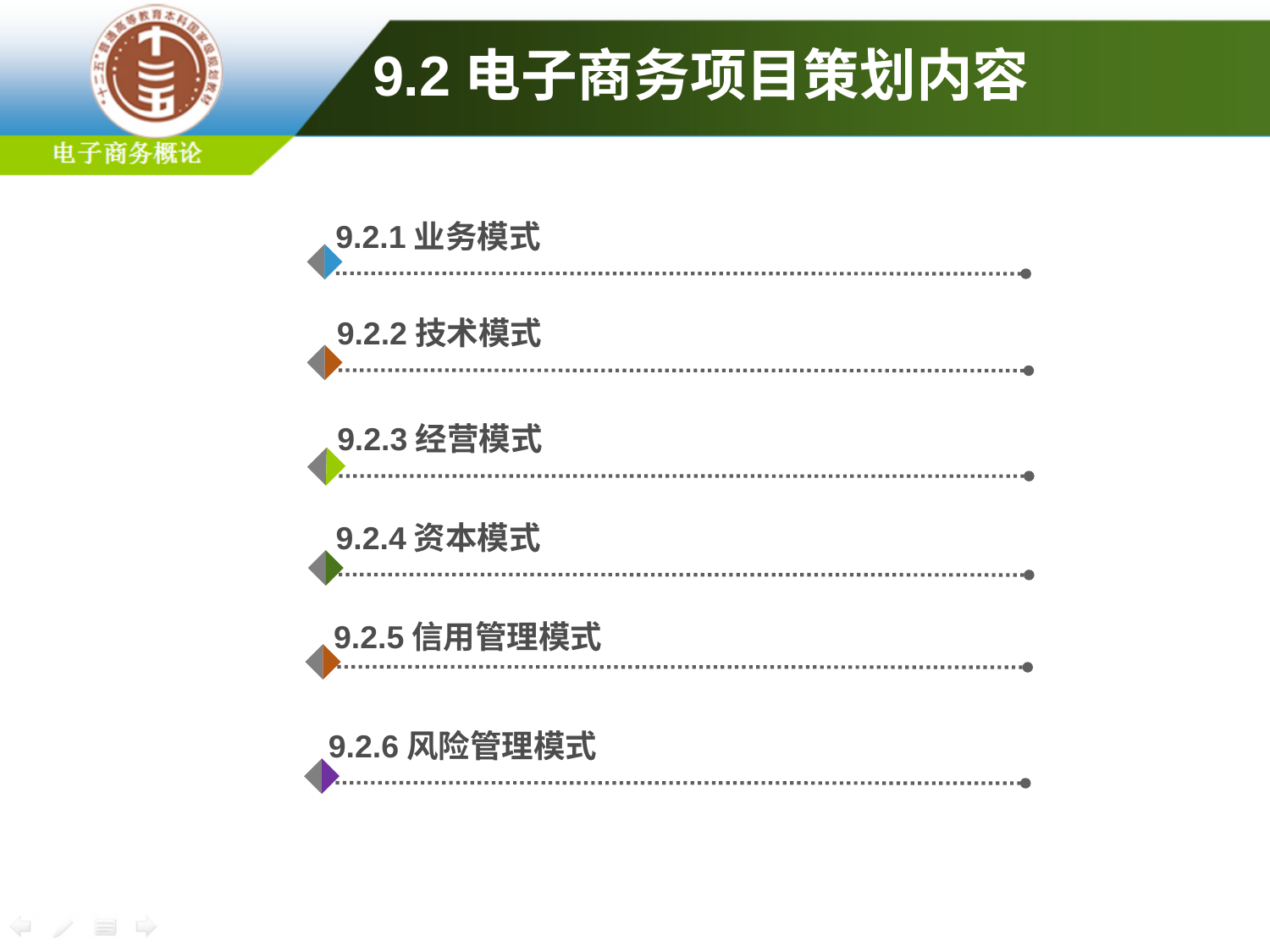

9.2电子商务项目策划内容
9.2.1业务模式

9.2.2技术模式

9.2.3经营模式

9.2.4资本模式

9.2.5信用管理模式

9.2.6风险管理模式